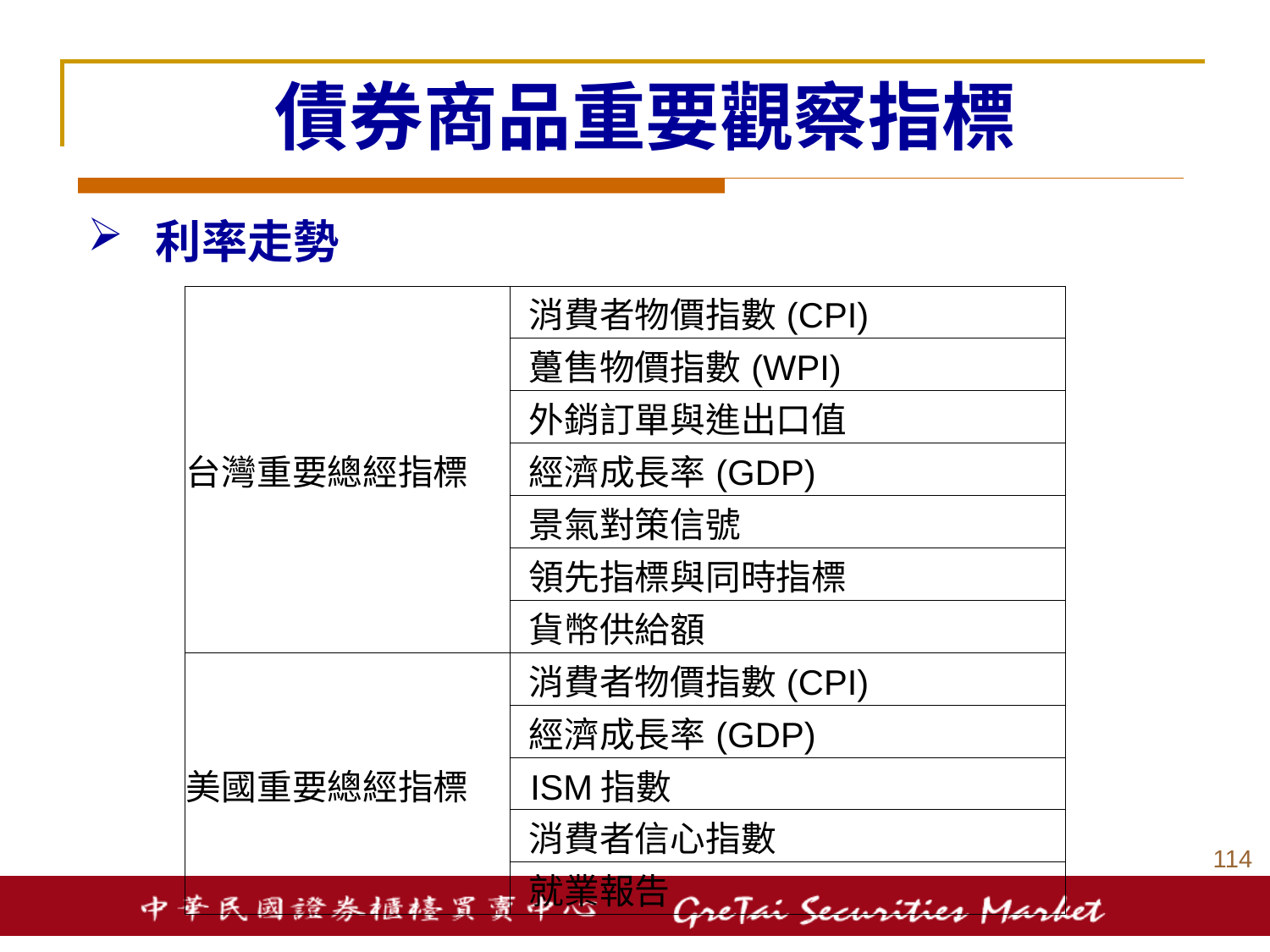

# 債券商品重要觀察指標

  利率走勢
| 台灣重要總經指標 | 消費者物價指數(CPI) |
| --- | --- |
|  | 躉售物價指數(WPI) |
|  | 外銷訂單與進出口值 |
|  | 經濟成長率(GDP) |
|  | 景氣對策信號 |
|  | 領先指標與同時指標 |
|  | 貨幣供給額 |
| 美國重要總經指標 | 消費者物價指數(CPI) |
|  | 經濟成長率(GDP) |
|  | ISM指數 |
|  | 消費者信心指數 |
|  | 就業報告 |
114